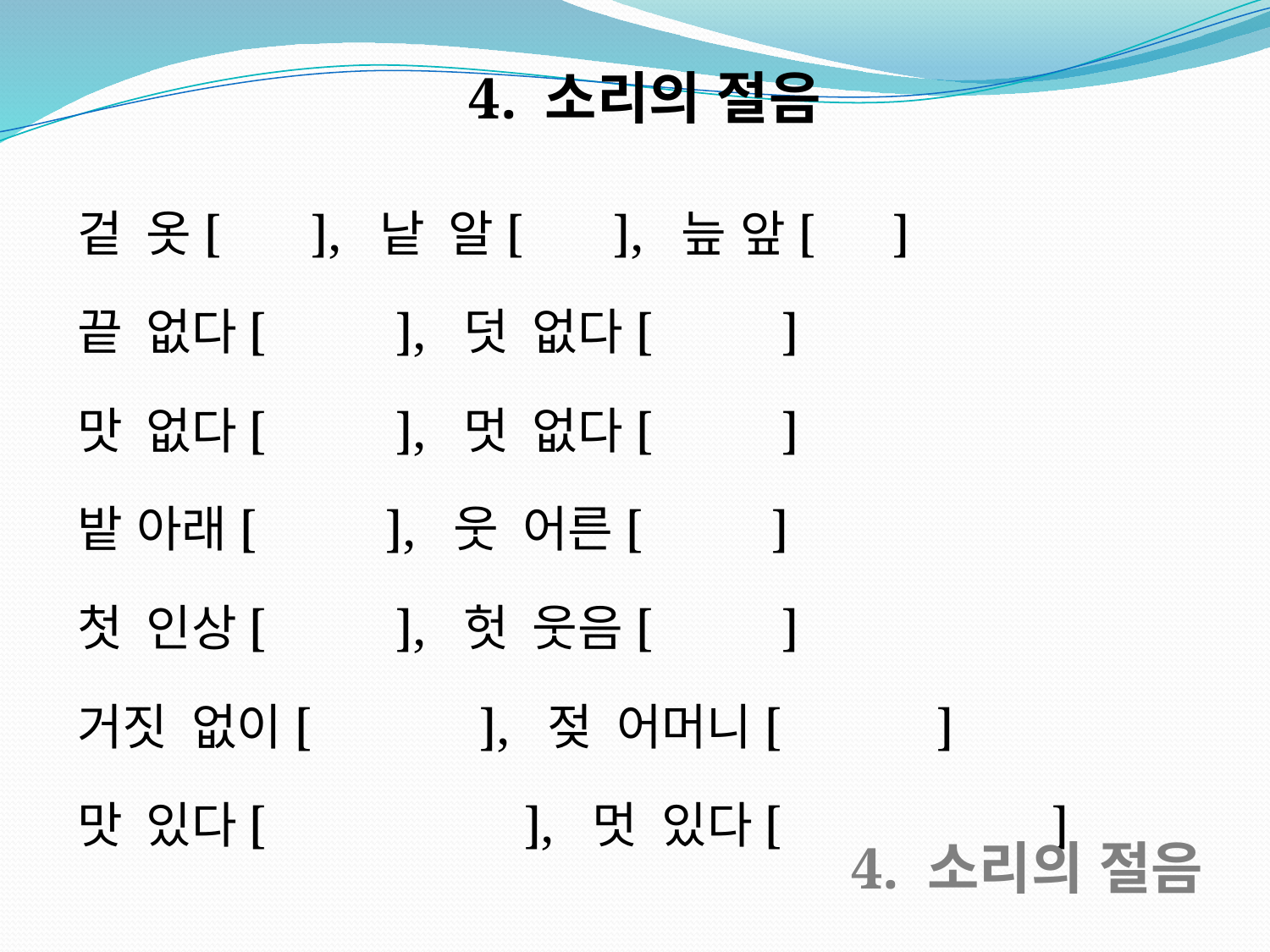

4. 소리의 절음
겉­옷[       ],  낱­알[       ],  늪 앞[      ]
끝­없다[          ],  덧­없다[          ]
맛­없다[          ],  멋­없다[          ]
밭 아래[          ],  웃­어른[          ]
첫­인상[          ],  헛­웃음[          ]
거짓­없이[             ],  젖­어머니[            ]
맛­있다[                    ],  멋­있다[                     ]

4. 소리의 절음